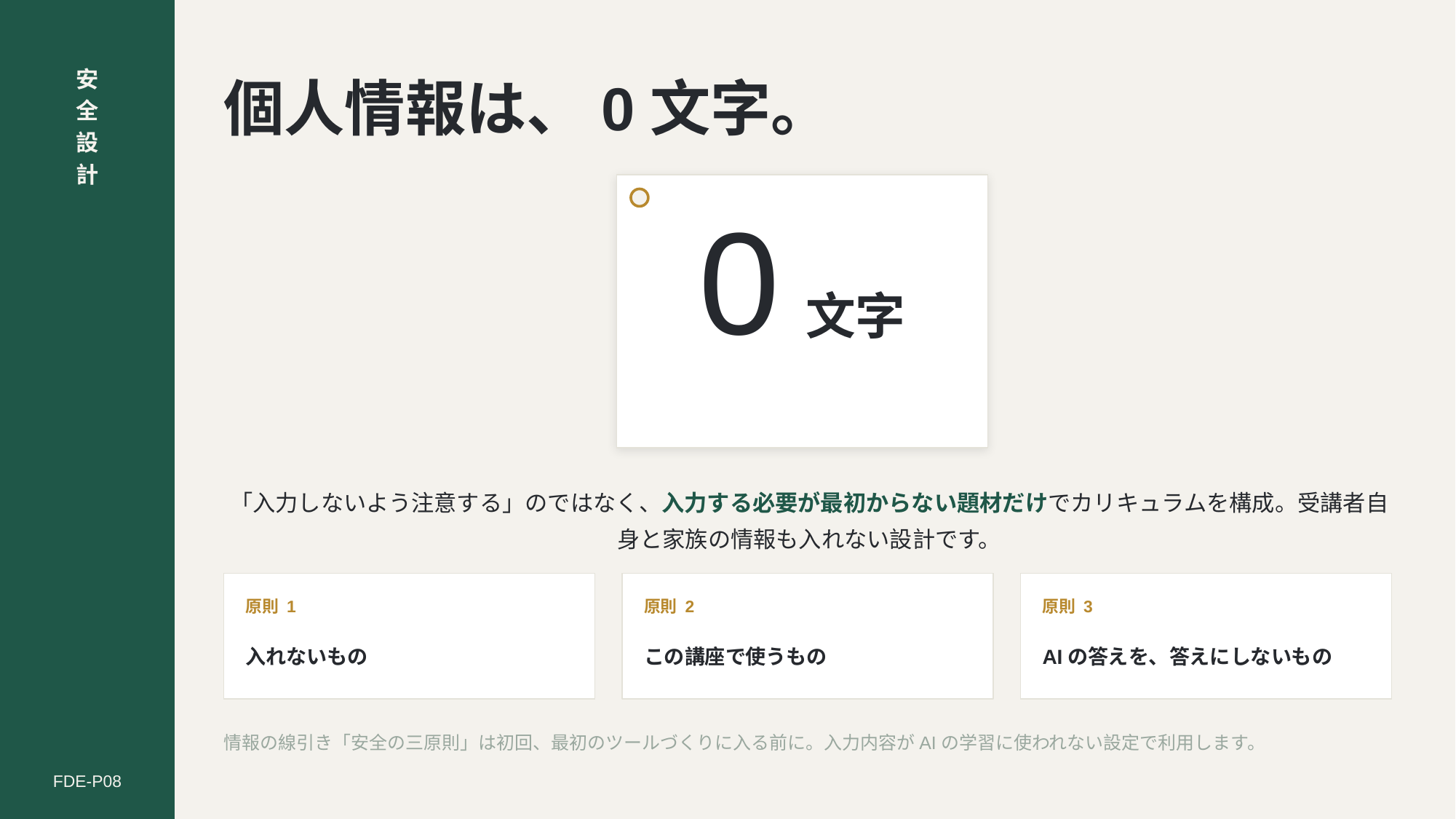

安
全
設
計
個人情報は、0文字。

0 文字
「入力しないよう注意する」のではなく、入力する必要が最初からない題材だけでカリキュラムを構成。受講者自身と家族の情報も入れない設計です。

原則 1
原則 2
原則 3
入れないもの
この講座で使うもの
AIの答えを、答えにしないもの
情報の線引き「安全の三原則」は初回、最初のツールづくりに入る前に。入力内容がAIの学習に使われない設定で利用します。
FDE-P08